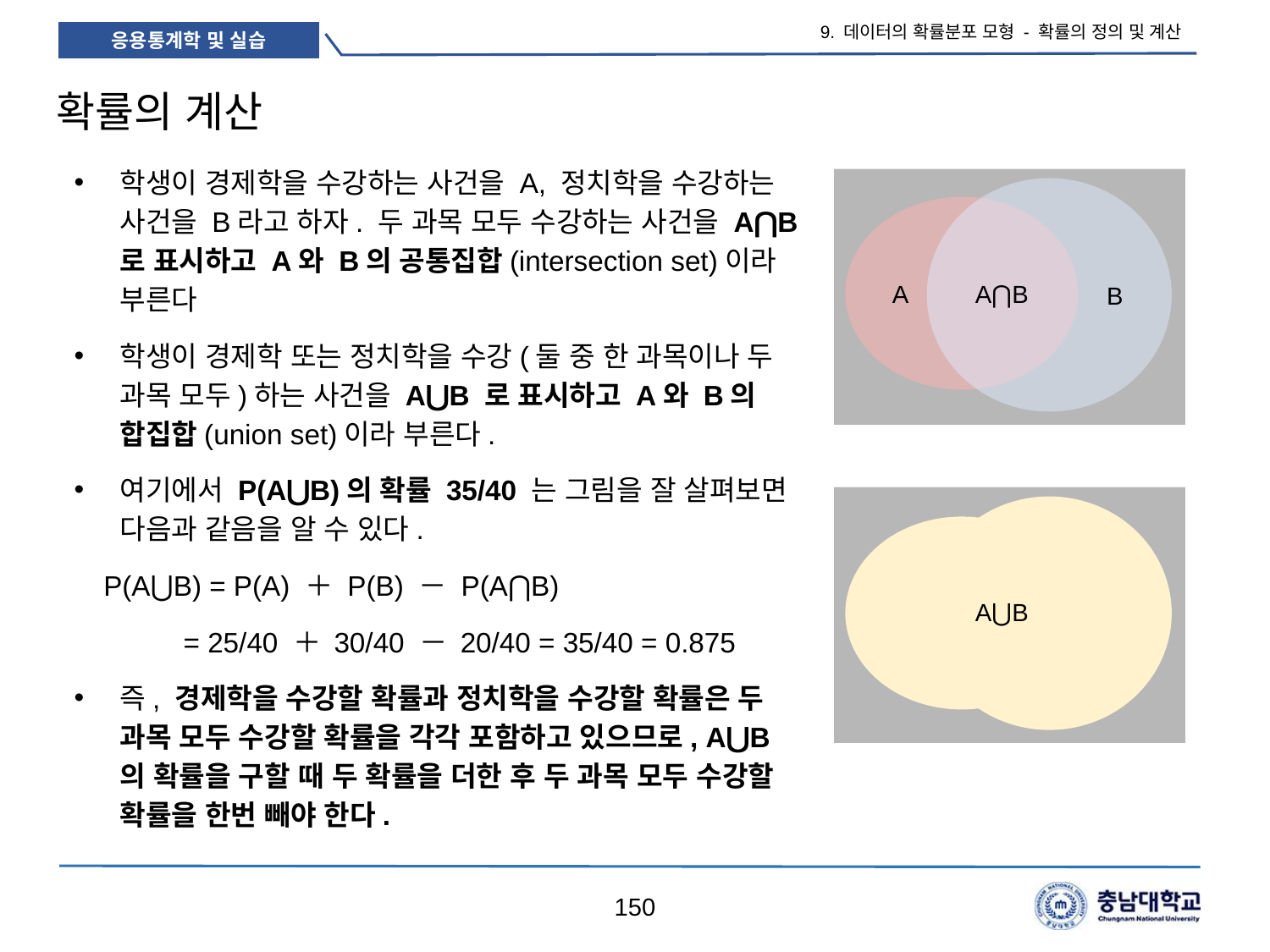

9. 데이터의 확률분포 모형 - 확률의 정의 및 계산
# 확률의 계산
학생이 경제학을 수강하는 사건을 A, 정치학을 수강하는 사건을 B라고 하자. 두 과목 모두 수강하는 사건을 A⋂B 로 표시하고 A와 B의 공통집합(intersection set)이라 부른다
학생이 경제학 또는 정치학을 수강(둘 중 한 과목이나 두 과목 모두)하는 사건을 A⋃B 로 표시하고 A와 B의 합집합(union set)이라 부른다.
여기에서 P(A⋃B)의 확률 35/40 는 그림을 잘 살펴보면 다음과 같음을 알 수 있다.
      P(A⋃B) = P(A) ＋ P(B) － P(A⋂B)
   	= 25/40 ＋ 30/40 － 20/40 = 35/40 = 0.875
즉, 경제학을 수강할 확률과 정치학을 수강할 확률은 두 과목 모두 수강할 확률을 각각 포함하고 있으므로, A⋃B 의 확률을 구할 때 두 확률을 더한 후 두 과목 모두 수강할 확률을 한번 빼야 한다.

B
A
A⋂B

A⋃B
150